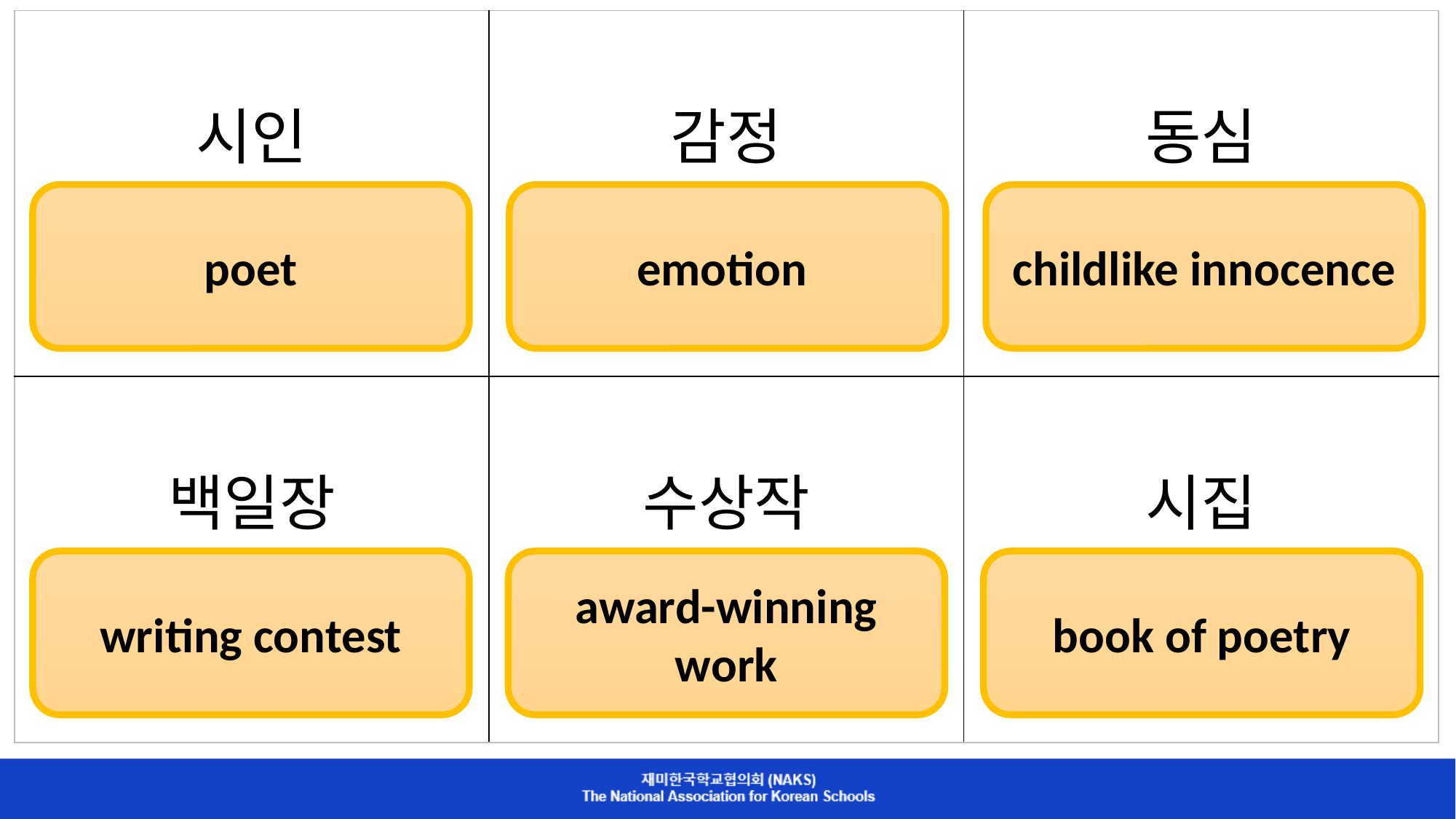

| 시인 | 감정 | 동심 |
| --- | --- | --- |
| 백일장 | 수상작 | 시집 |
poet
emotion
childlike innocence
writing contest
award-winning work
book of poetry